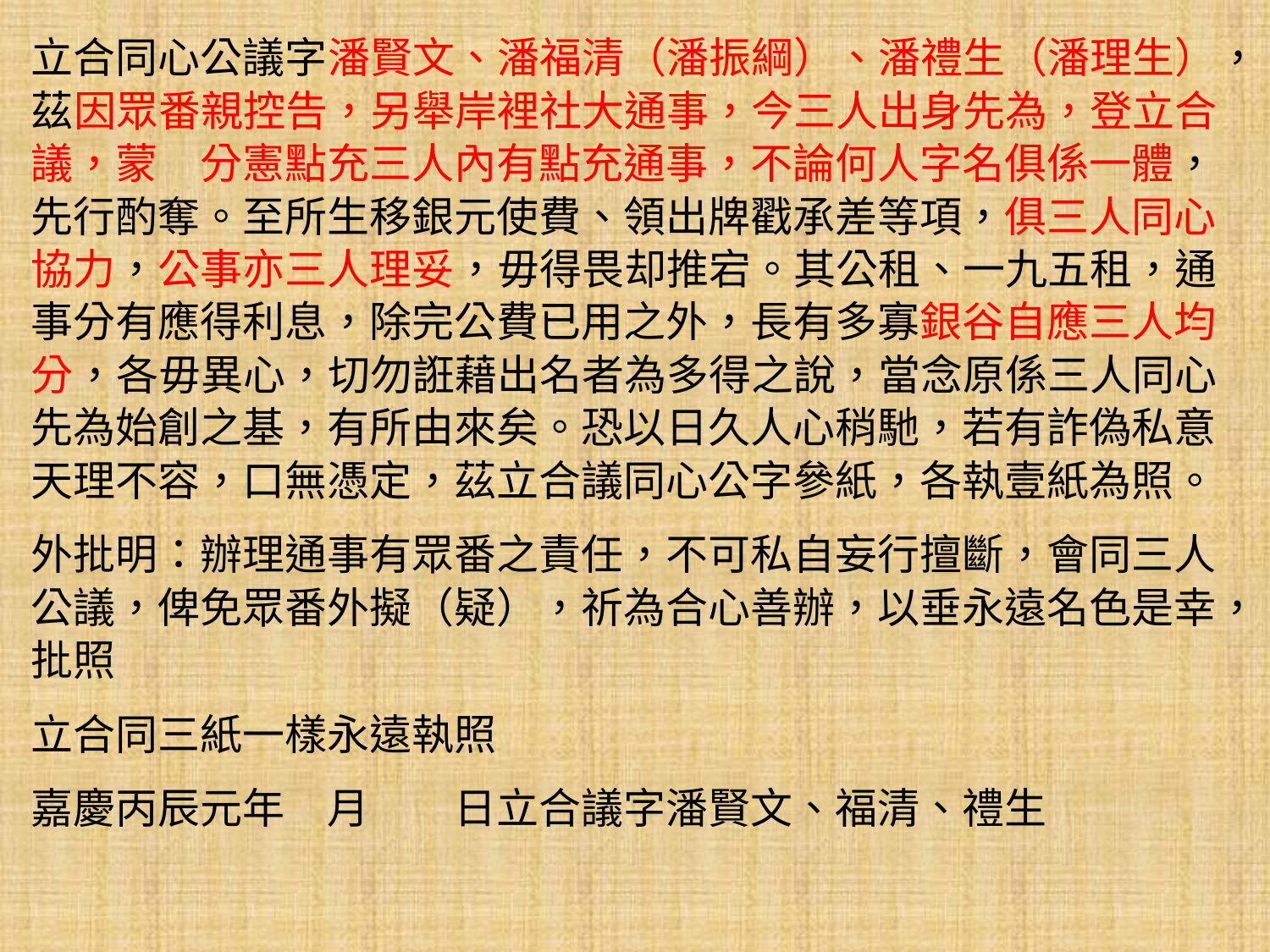

立合同心公議字潘賢文、潘福清（潘振綱）、潘禮生（潘理生），茲因眾番親控告，另舉岸裡社大通事，今三人出身先為，登立合議，蒙　分憲點充三人內有點充通事，不論何人字名俱係一體，先行酌奪。至所生移銀元使費、領出牌戳承差等項，俱三人同心協力，公事亦三人理妥，毋得畏却推宕。其公租、一九五租，通事分有應得利息，除完公費已用之外，長有多寡銀谷自應三人均分，各毋異心，切勿誑藉出名者為多得之說，當念原係三人同心先為始創之基，有所由來矣。恐以日久人心稍馳，若有詐偽私意天理不容，口無憑定，茲立合議同心公字參紙，各執壹紙為照。
外批明：辦理通事有眾番之責任，不可私自妄行擅斷，會同三人公議，俾免眾番外擬（疑），祈為合心善辦，以垂永遠名色是幸，批照
立合同三紙一樣永遠執照
嘉慶丙辰元年　月　　日立合議字潘賢文、福清、禮生